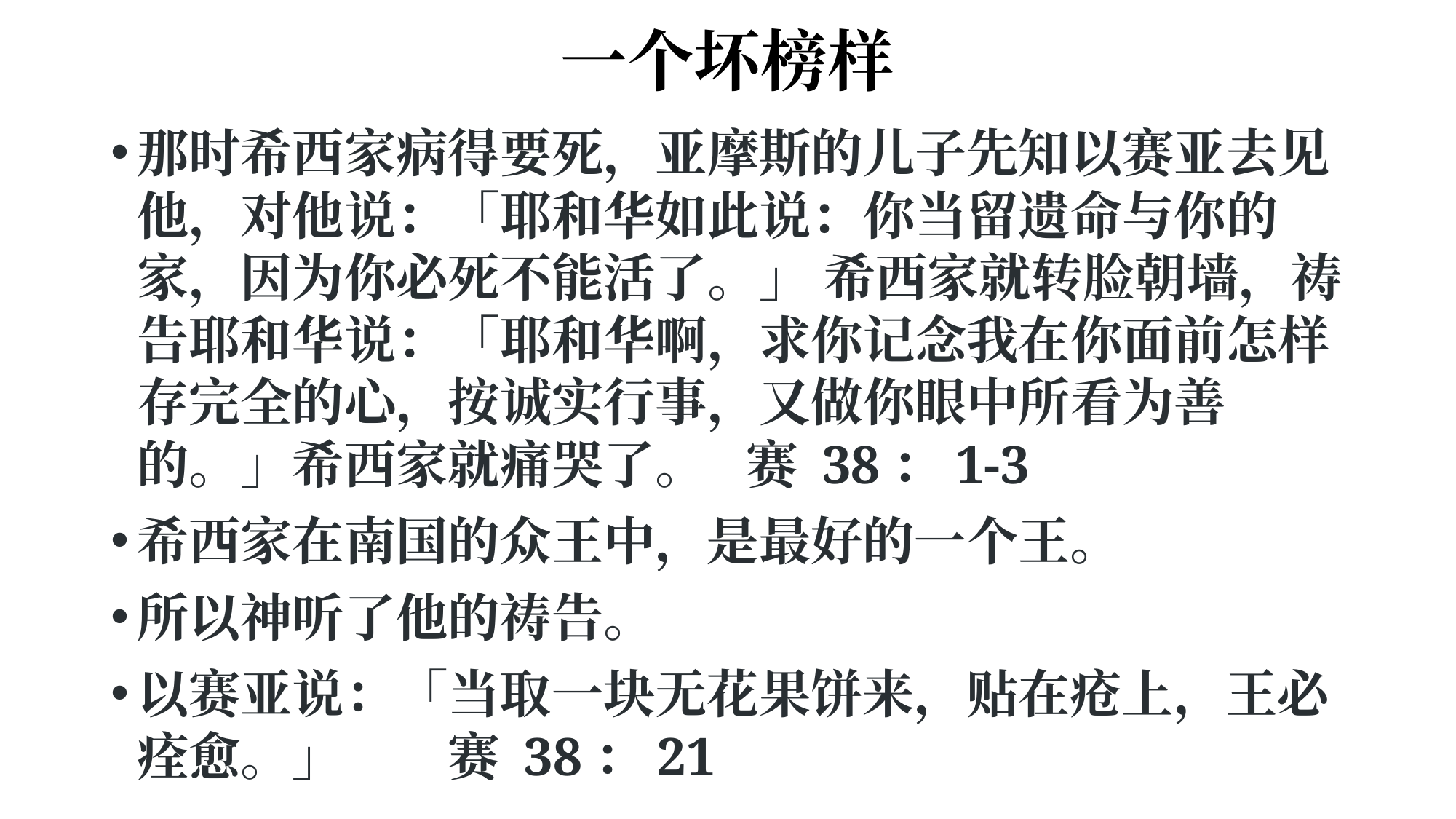

# 一个坏榜样
那时希西家病得要死，亚摩斯的儿子先知以赛亚去见他，对他说：「耶和华如此说：你当留遗命与你的家，因为你必死不能活了。」 希西家就转脸朝墙，祷告耶和华说：「耶和华啊，求你记念我在你面前怎样存完全的心，按诚实行事，又做你眼中所看为善的。」希西家就痛哭了。   赛 38：1-3
希西家在南国的众王中，是最好的一个王。
所以神听了他的祷告。
以赛亚说：「当取一块无花果饼来，贴在疮上，王必痊愈。」 					赛 38：21